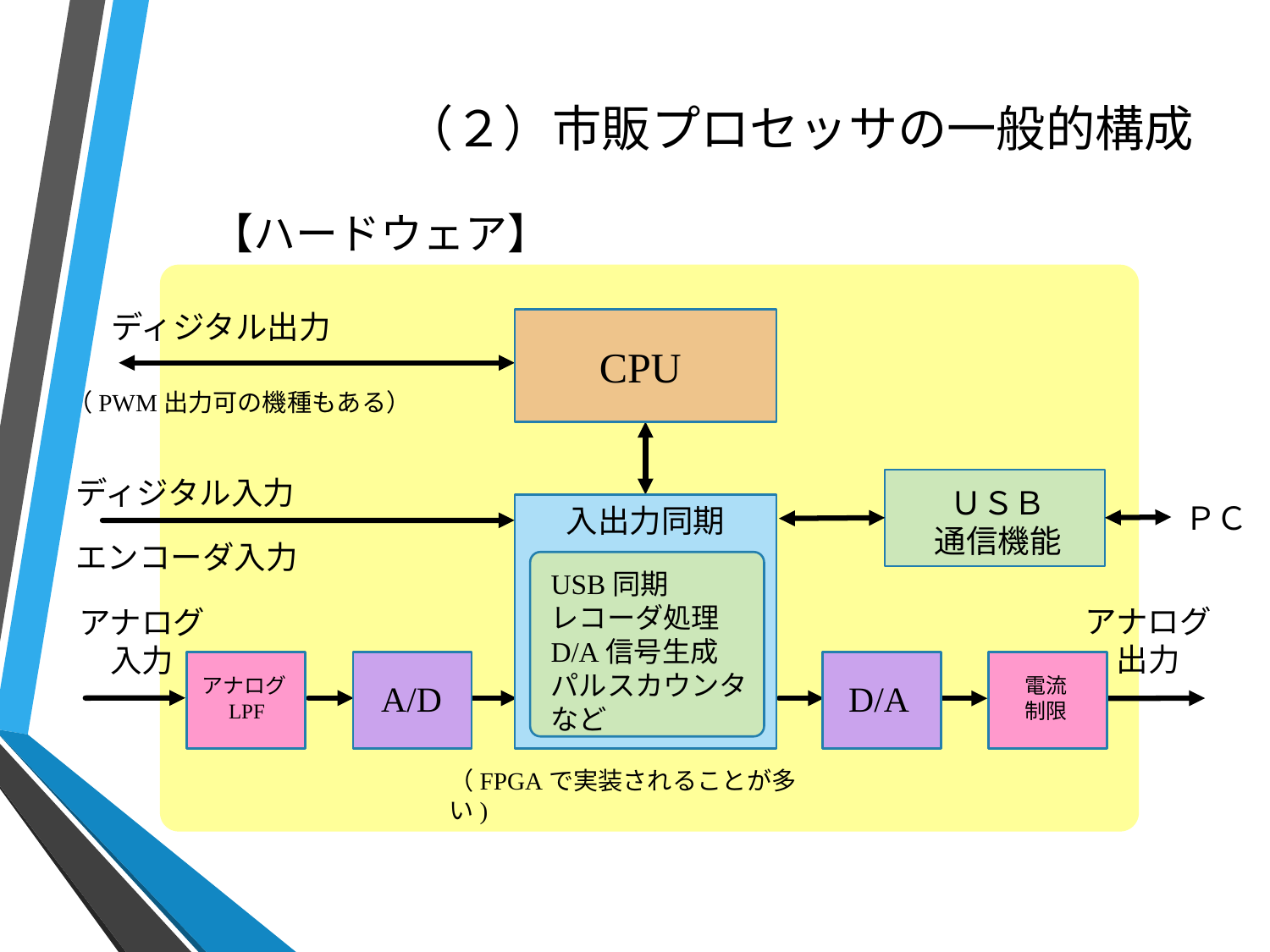

# （２）市販プロセッサの一般的構成
【ハードウェア】

ディジタル出力

CPU
（PWM出力可の機種もある）

ディジタル入力

ＵＳＢ
通信機能
ＰＣ

入出力同期
エンコーダ入力

USB同期
レコーダ処理
D/A信号生成
パルスカウンタ
など
アナログ
出力
アナログ
入力

電流
制限
アナログLPF
D/A
A/D
（FPGAで実装されることが多い)